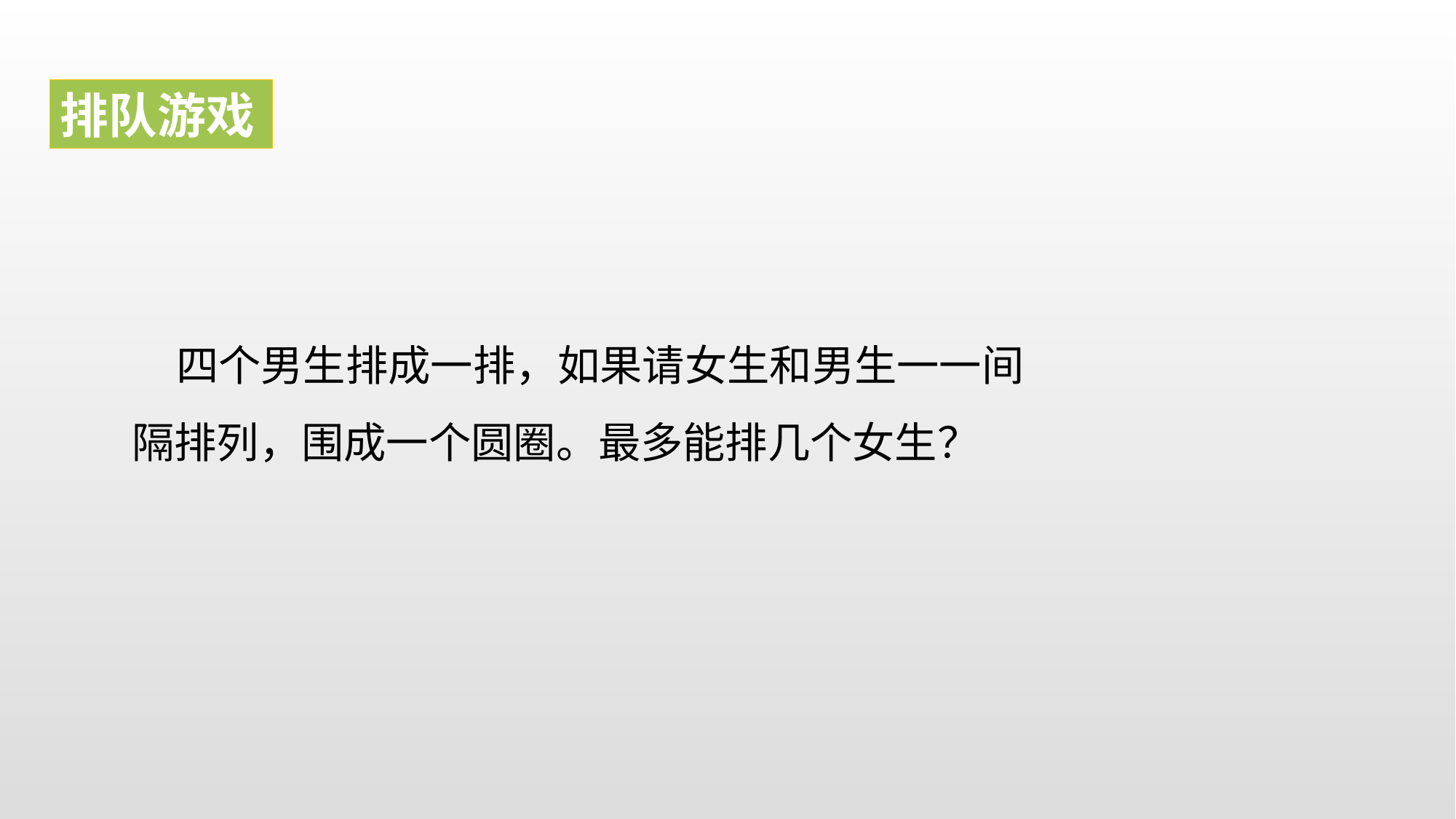

排队游戏
   四个男生排成一排，如果请女生和男生一一间隔排列，围成一个圆圈。最多能排几个女生？